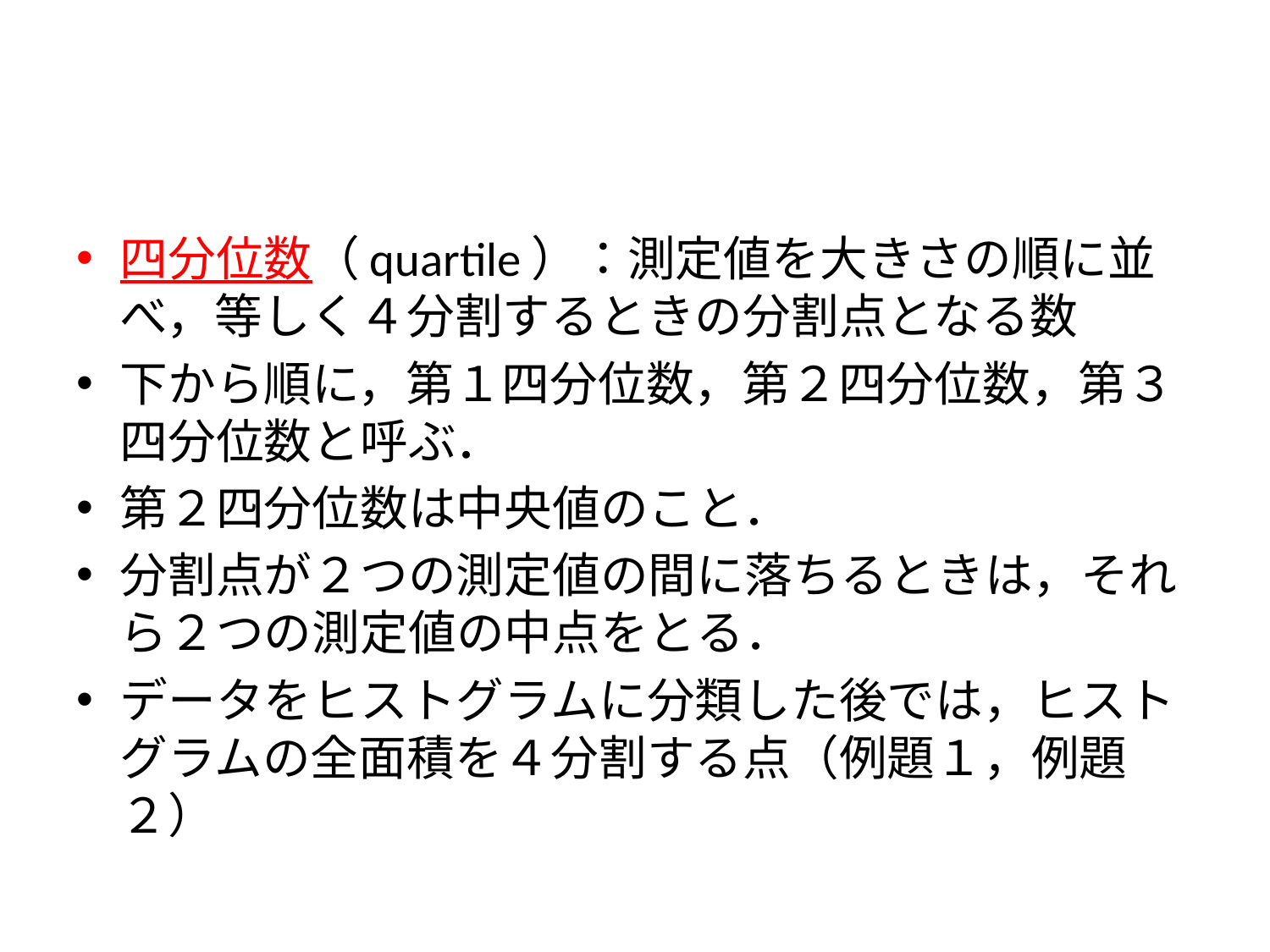

#
四分位数（quartile）：測定値を大きさの順に並べ，等しく４分割するときの分割点となる数
下から順に，第１四分位数，第２四分位数，第３四分位数と呼ぶ．
第２四分位数は中央値のこと．
分割点が２つの測定値の間に落ちるときは，それら２つの測定値の中点をとる．
データをヒストグラムに分類した後では，ヒストグラムの全面積を４分割する点（例題１，例題２）